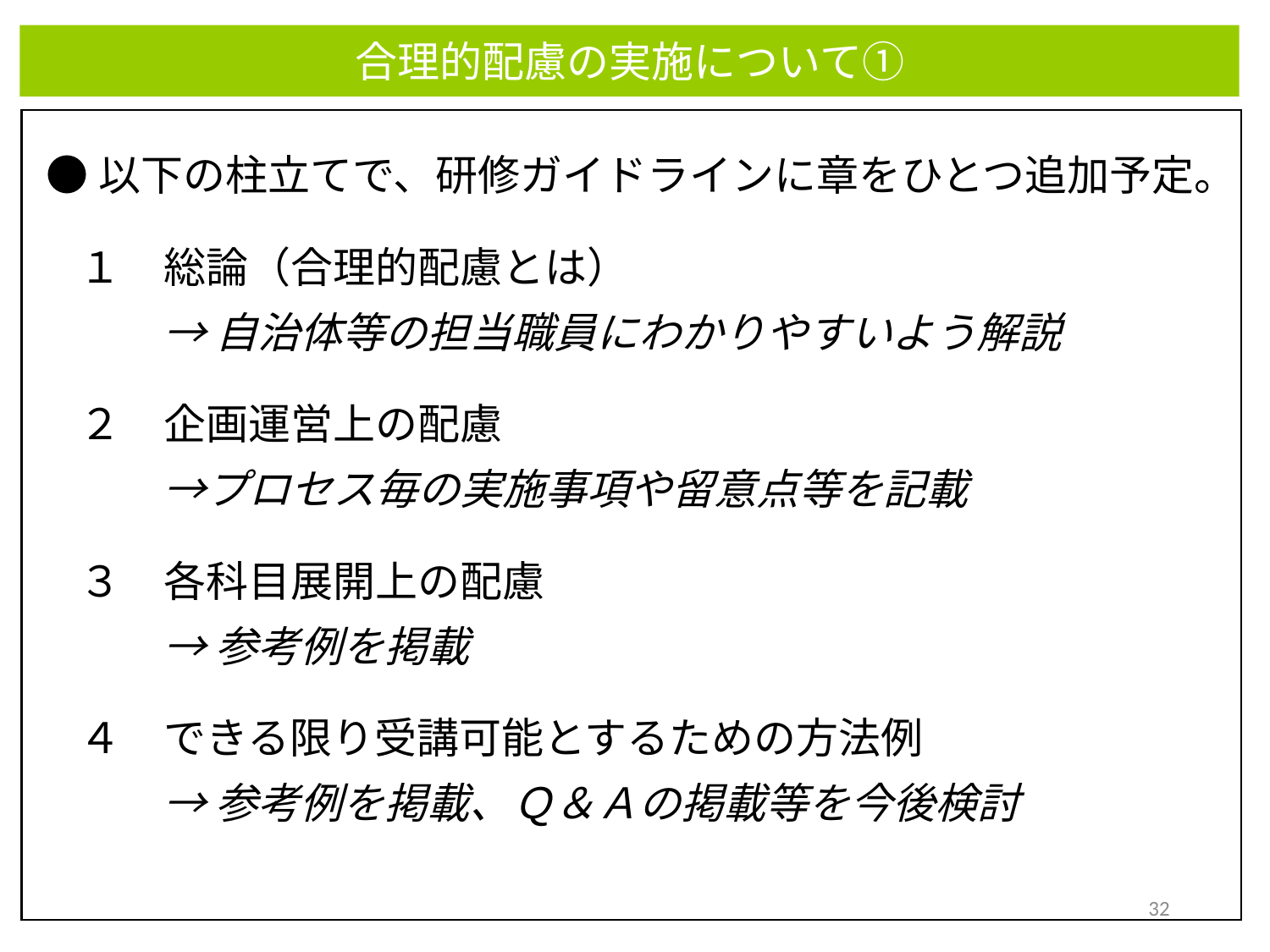

合理的配慮の実施について①

 ●以下の柱立てで、研修ガイドラインに章をひとつ追加予定。

　１　総論（合理的配慮とは）

　　　→ 自治体等の担当職員にわかりやすいよう解説

　２　企画運営上の配慮

　　　→プロセス毎の実施事項や留意点等を記載

　３　各科目展開上の配慮

　　　→ 参考例を掲載

　４　できる限り受講可能とするための方法例

　　　→ 参考例を掲載、Ｑ＆Ａの掲載等を今後検討
32